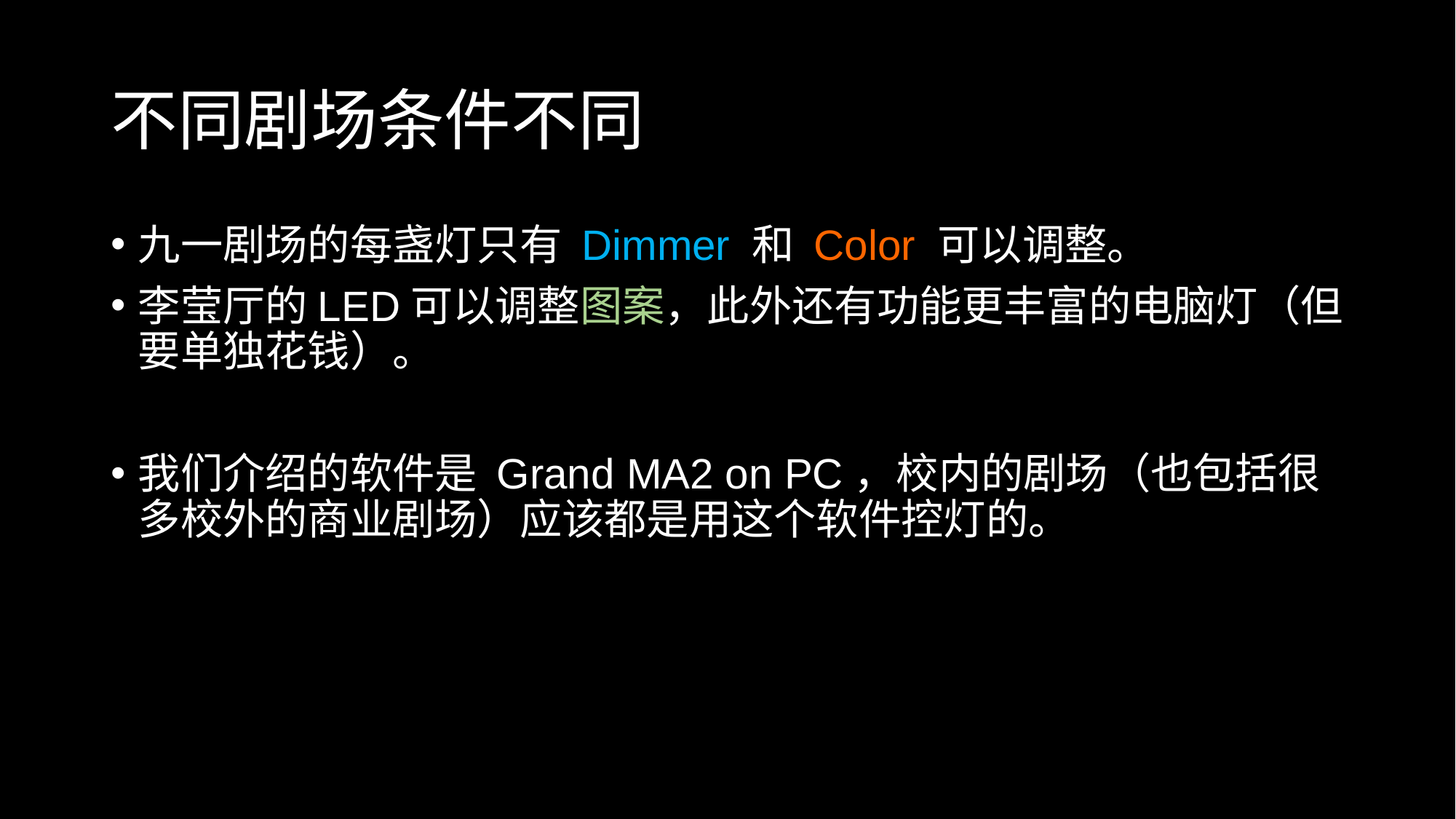

# 不同剧场条件不同
九一剧场的每盏灯只有 Dimmer 和 Color 可以调整。
李莹厅的LED可以调整图案，此外还有功能更丰富的电脑灯（但要单独花钱）。

我们介绍的软件是 Grand MA2 on PC，校内的剧场（也包括很多校外的商业剧场）应该都是用这个软件控灯的。